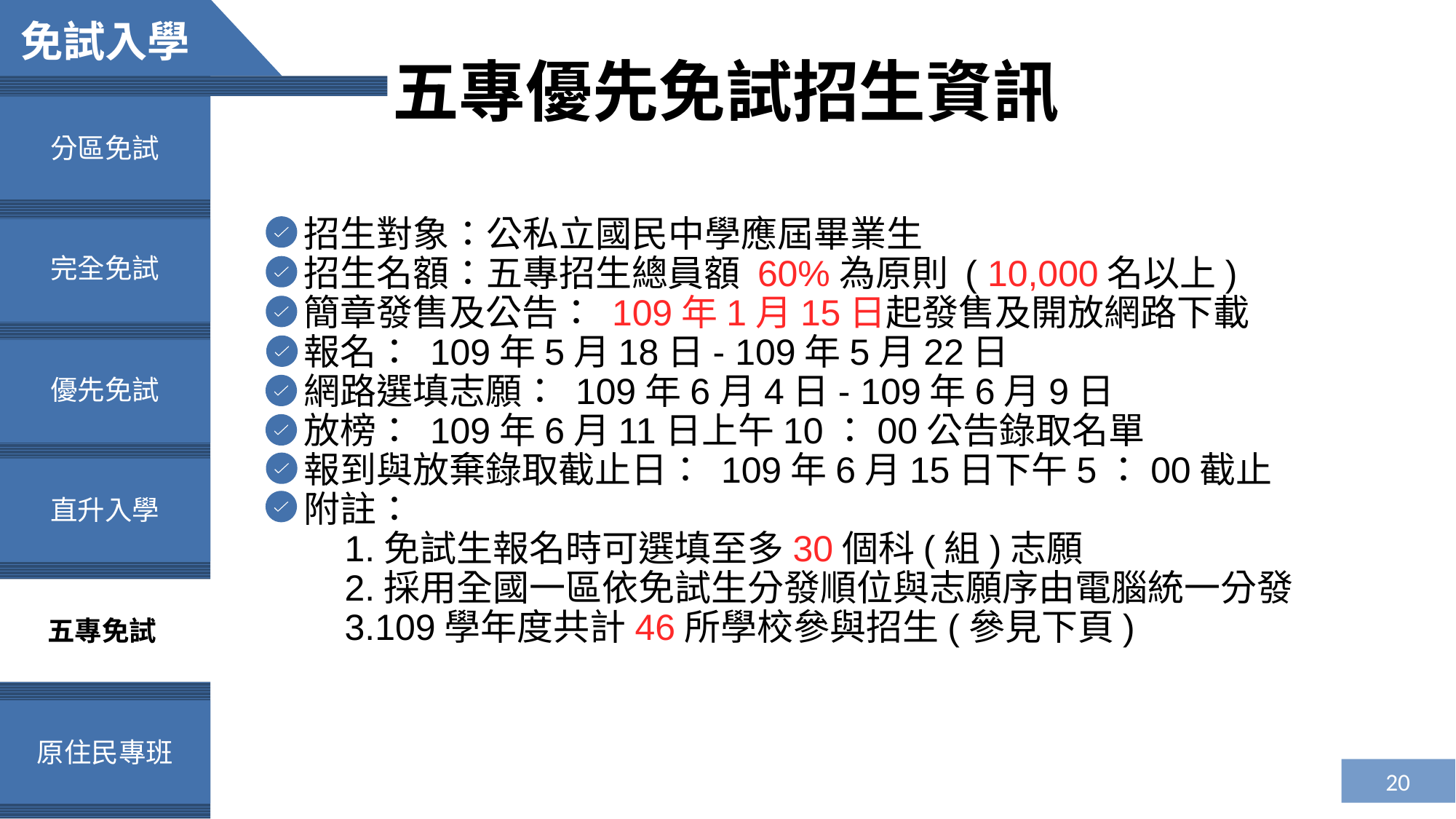

免試入學

五專優先免試招生資訊

分區免試
招生對象：公私立國民中學應屆畢業生
招生名額：五專招生總員額 60%為原則 ( 10,000名以上)
簡章發售及公告： 109年1月15日起發售及開放網路下載
報名： 109年5月18日- 109年5月22日
網路選填志願： 109年6月4日- 109年6月9日
放榜： 109年6月11日上午10：00公告錄取名單
報到與放棄錄取截止日： 109年6月15日下午5：00截止
附註：
    1.免試生報名時可選填至多30個科(組)志願
    2.採用全國一區依免試生分發順位與志願序由電腦統一分發
    3.109學年度共計46所學校參與招生(參見下頁)

完全免試

優先免試

直升入學

五專免試

原住民專班

20